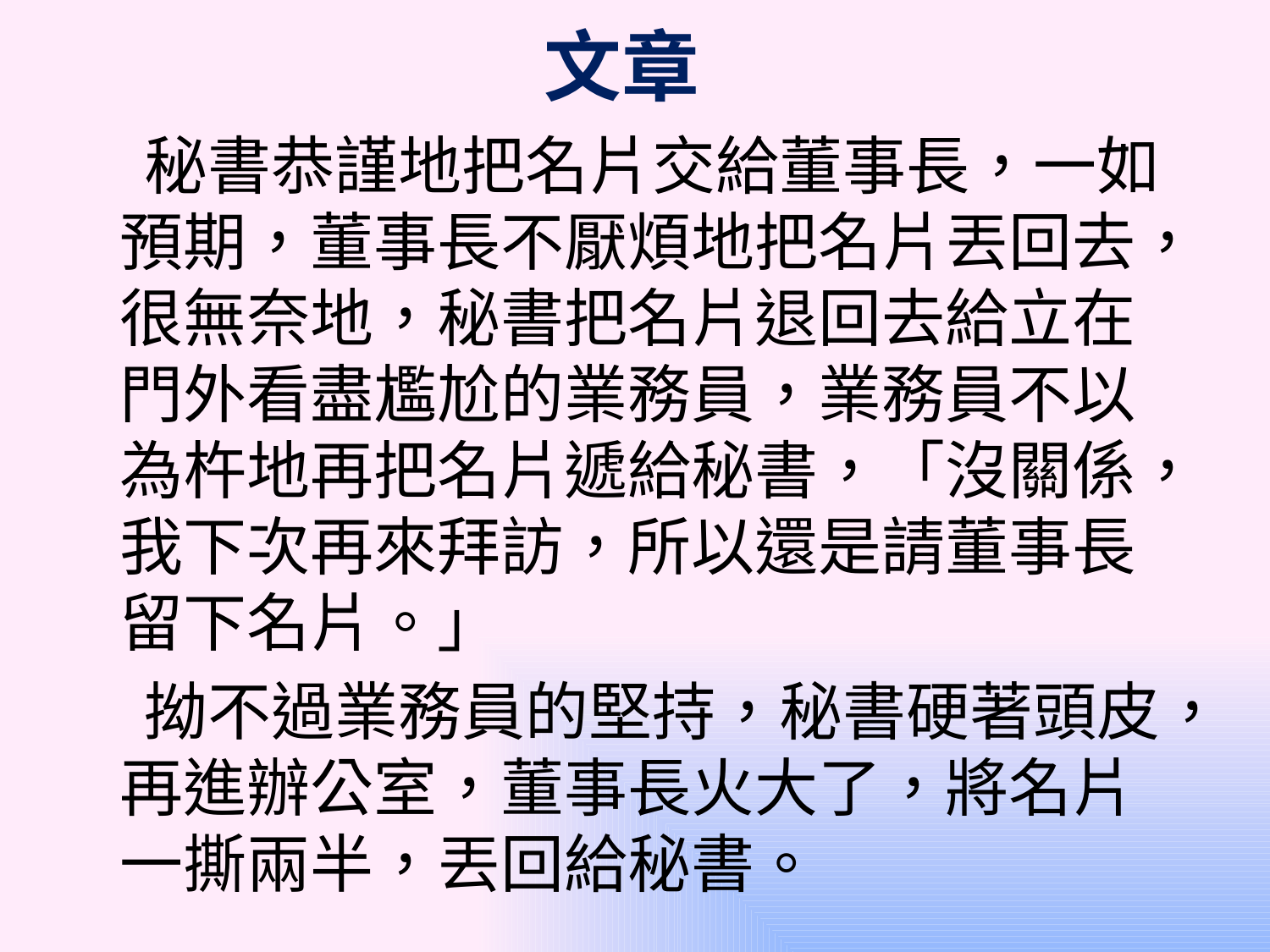

# 文章
    秘書恭謹地把名片交給董事長，一如預期，董事長不厭煩地把名片丟回去，很無奈地，秘書把名片退回去給立在門外看盡尷尬的業務員，業務員不以為杵地再把名片遞給秘書，「沒關係，我下次再來拜訪，所以還是請董事長留下名片。」
    拗不過業務員的堅持，秘書硬著頭皮，再進辦公室，董事長火大了，將名片一撕兩半，丟回給秘書。